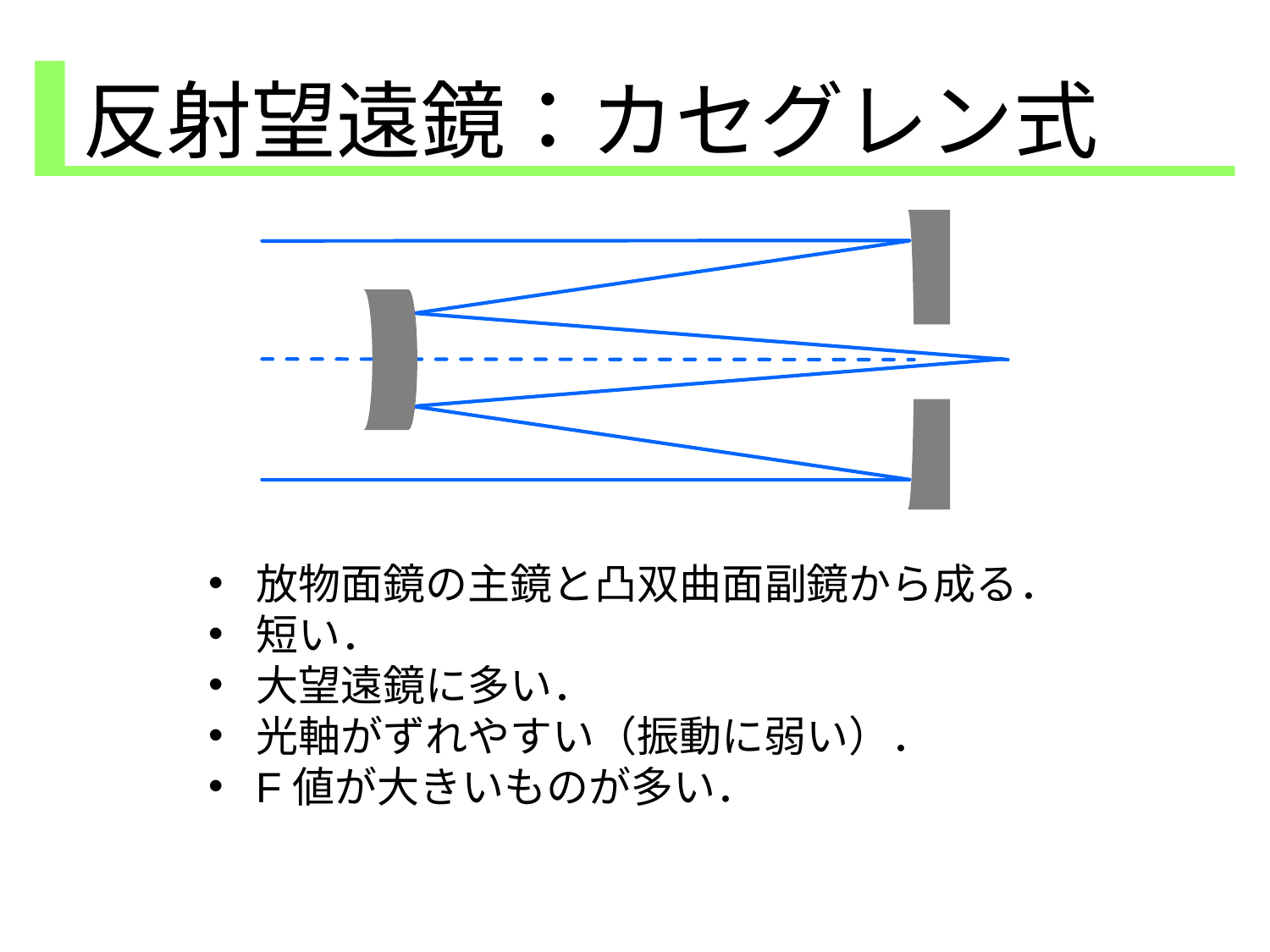

反射望遠鏡：カセグレン式

放物面鏡の主鏡と凸双曲面副鏡から成る．
短い．
大望遠鏡に多い．
光軸がずれやすい（振動に弱い）．
F値が大きいものが多い．